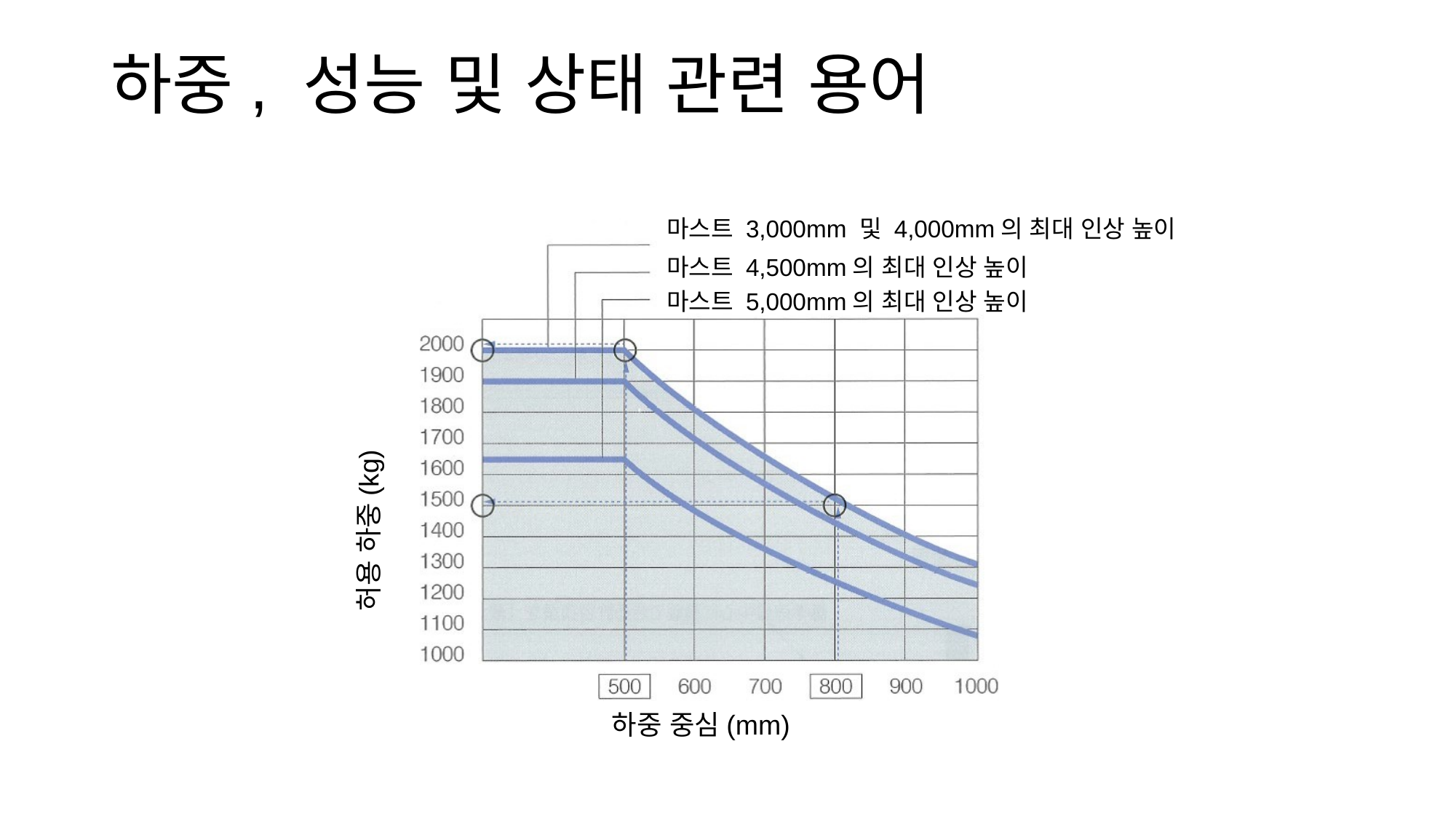

# 하중, 성능 및 상태 관련 용어
마스트 3,000mm 및 4,000mm의 최대 인상 높이
마스트 4,500mm의 최대 인상 높이
마스트 5,000mm의 최대 인상 높이

허용 하중(kg)
하중 중심(mm)